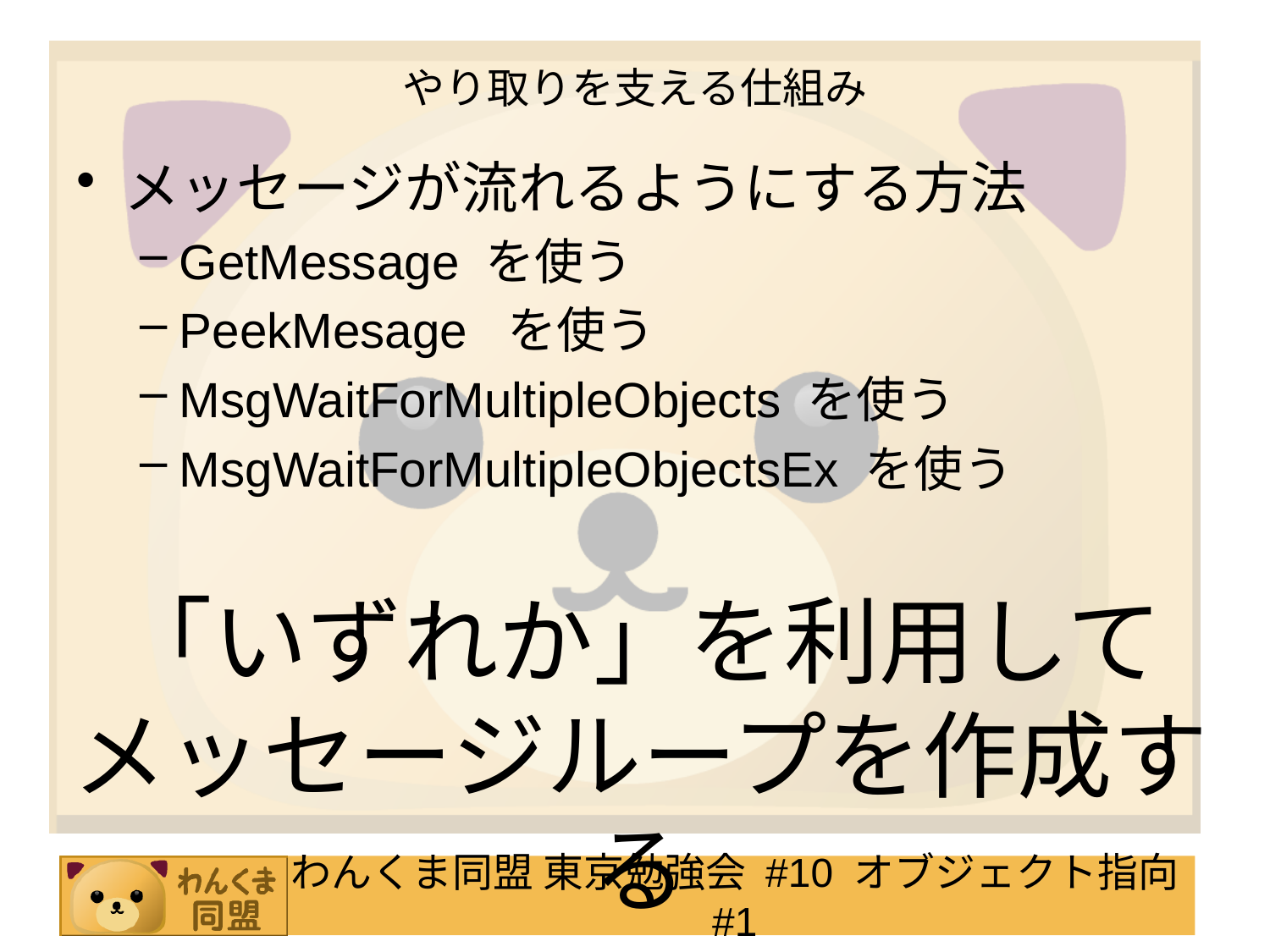

# やり取りを支える仕組み
メッセージが流れるようにする方法
GetMessage を使う
PeekMesage  を使う
MsgWaitForMultipleObjects を使う
MsgWaitForMultipleObjectsEx を使う

「いずれか」を利用して
メッセージループを作成する